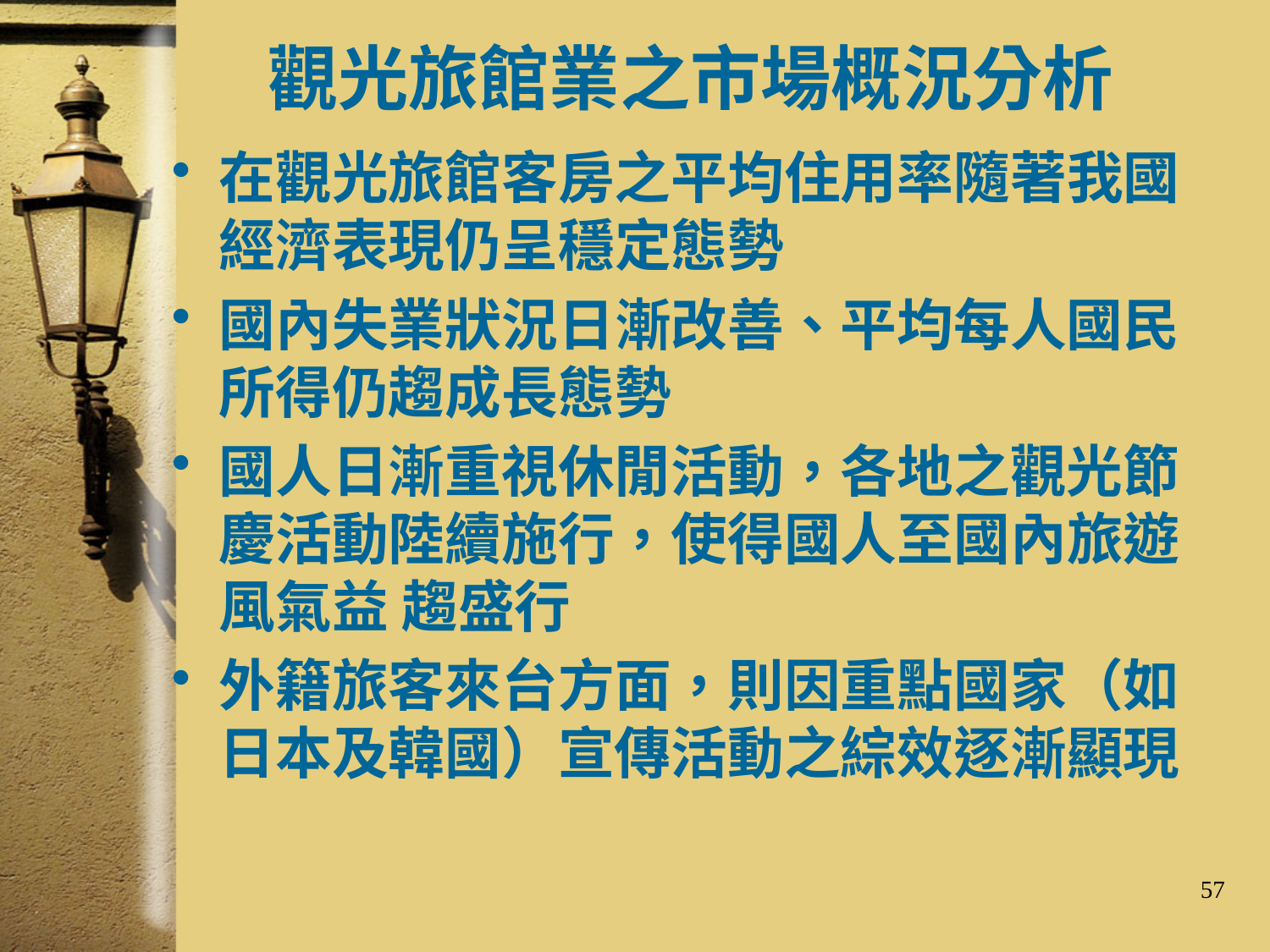

# 觀光旅館業之市場概況分析
在觀光旅館客房之平均住用率隨著我國經濟表現仍呈穩定態勢
國內失業狀況日漸改善、平均每人國民所得仍趨成長態勢
國人日漸重視休閒活動，各地之觀光節慶活動陸續施行，使得國人至國內旅遊 風氣益 趨盛行
外籍旅客來台方面，則因重點國家（如日本及韓國）宣傳活動之綜效逐漸顯現
57